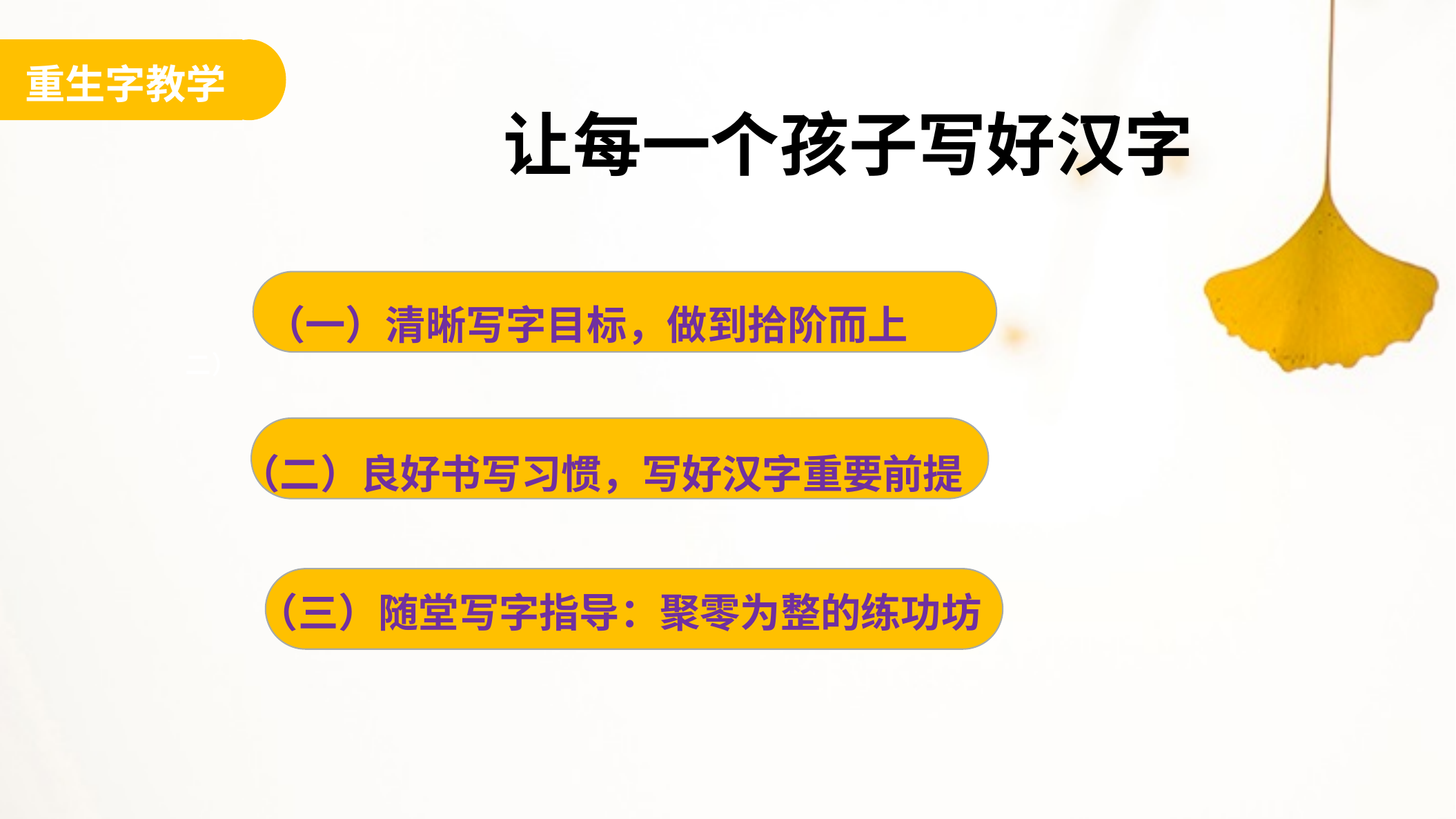

重生字教学
让每一个孩子写好汉字
（一）清晰写字目标，做到拾阶而上

二）
（二）良好书写习惯，写好汉字重要前提

（三）随堂写字指导：聚零为整的练功坊